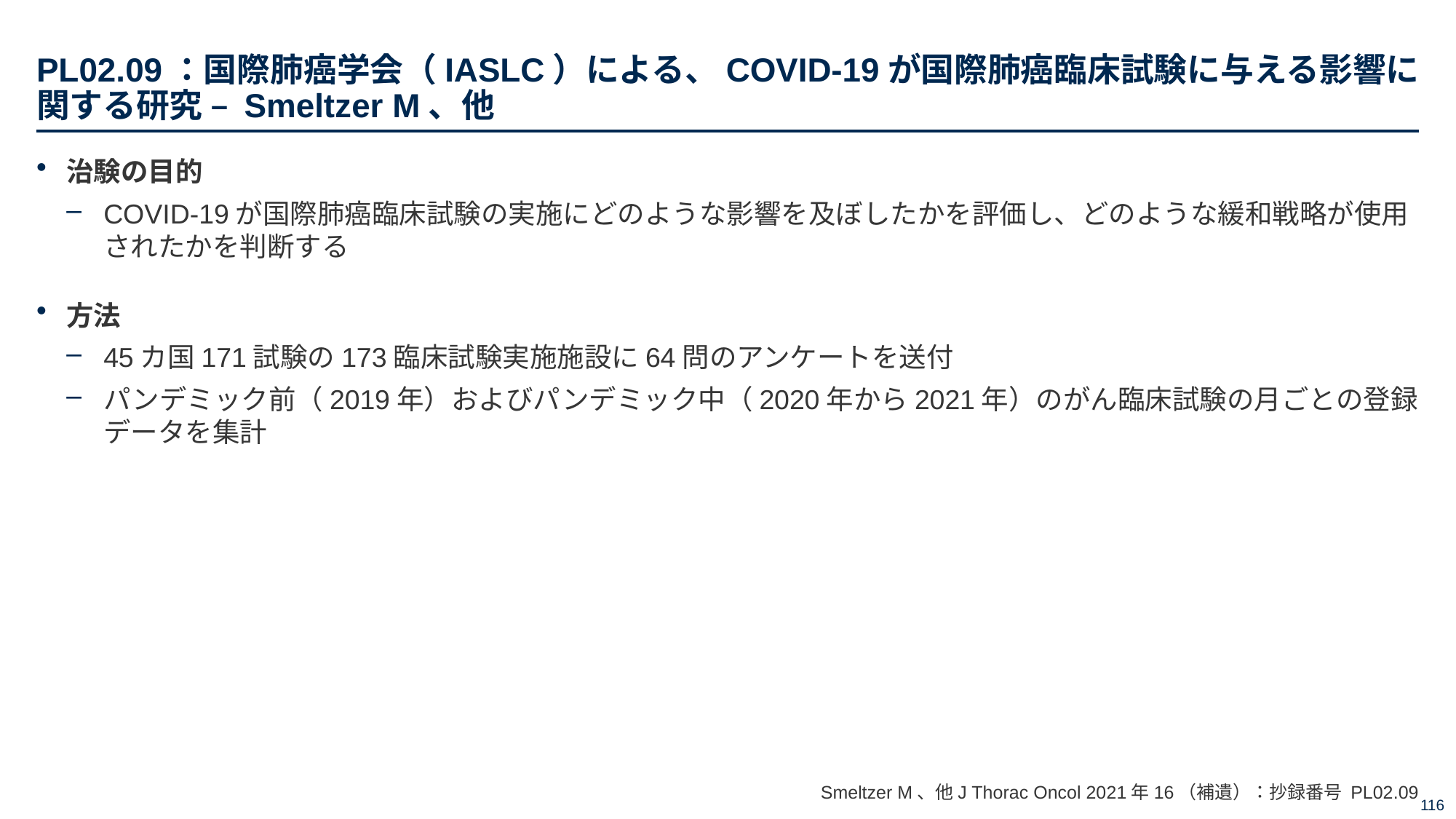

# PL02.09：国際肺癌学会（IASLC）による、COVID-19が国際肺癌臨床試験に与える影響に関する研究 – Smeltzer M、他
治験の目的
COVID-19が国際肺癌臨床試験の実施にどのような影響を及ぼしたかを評価し、どのような緩和戦略が使用されたかを判断する
方法
45カ国171試験の173臨床試験実施施設に64問のアンケートを送付
パンデミック前（2019年）およびパンデミック中（2020年から2021年）のがん臨床試験の月ごとの登録データを集計
Smeltzer M、他J Thorac Oncol 2021年16（補遺）：抄録番号 PL02.09